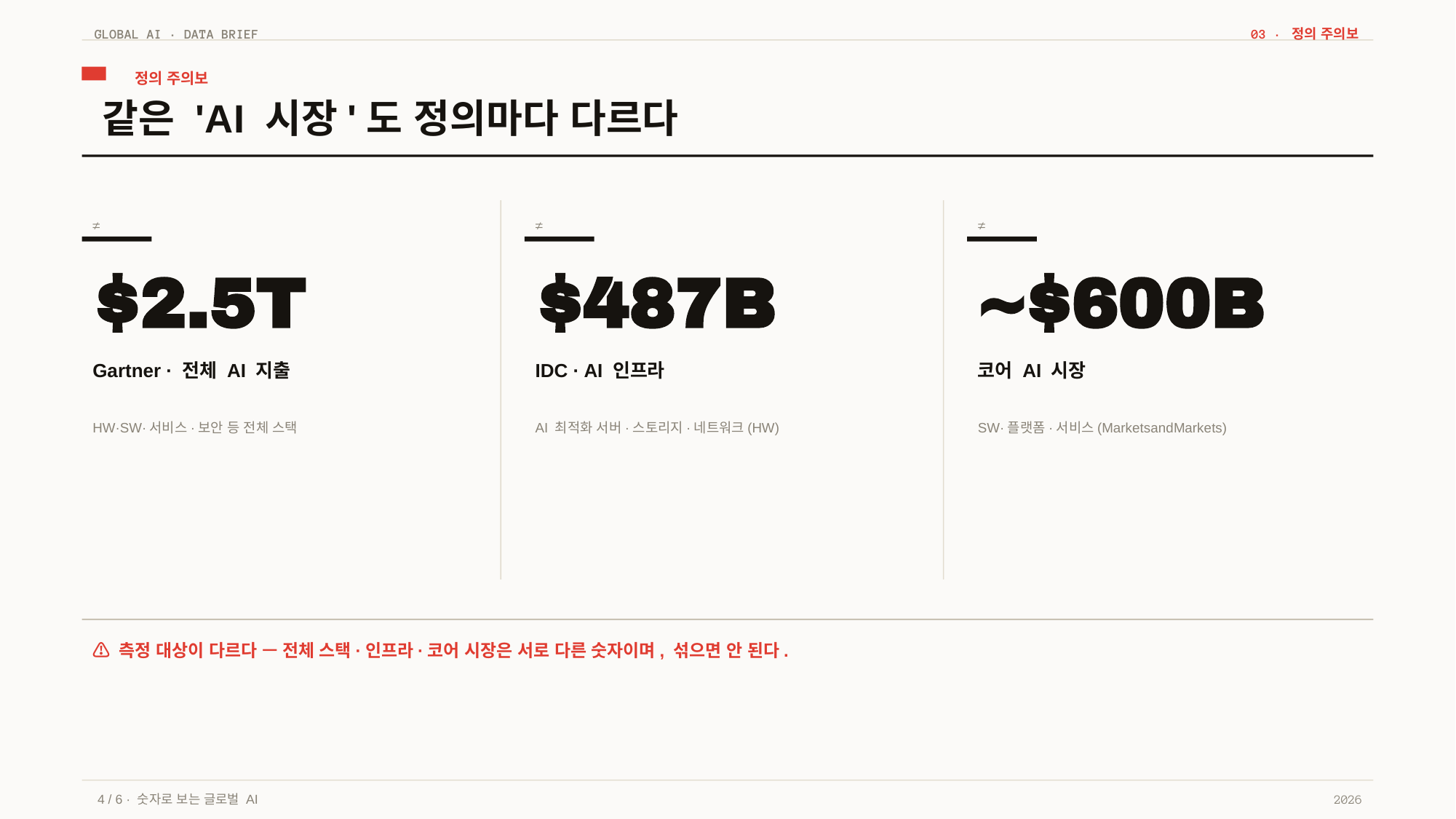

GLOBAL AI · DATA BRIEF
03 · 정의 주의보

정의 주의보

같은 'AI 시장'도 정의마다 다르다

≠
≠
≠

$2.5T
$487B
~$600B
Gartner · 전체 AI 지출
IDC · AI 인프라
코어 AI 시장
HW·SW·서비스·보안 등 전체 스택
AI 최적화 서버·스토리지·네트워크(HW)
SW·플랫폼·서비스(MarketsandMarkets)

⚠ 측정 대상이 다르다 — 전체 스택·인프라·코어 시장은 서로 다른 숫자이며, 섞으면 안 된다.

4 / 6 · 숫자로 보는 글로벌 AI
2026